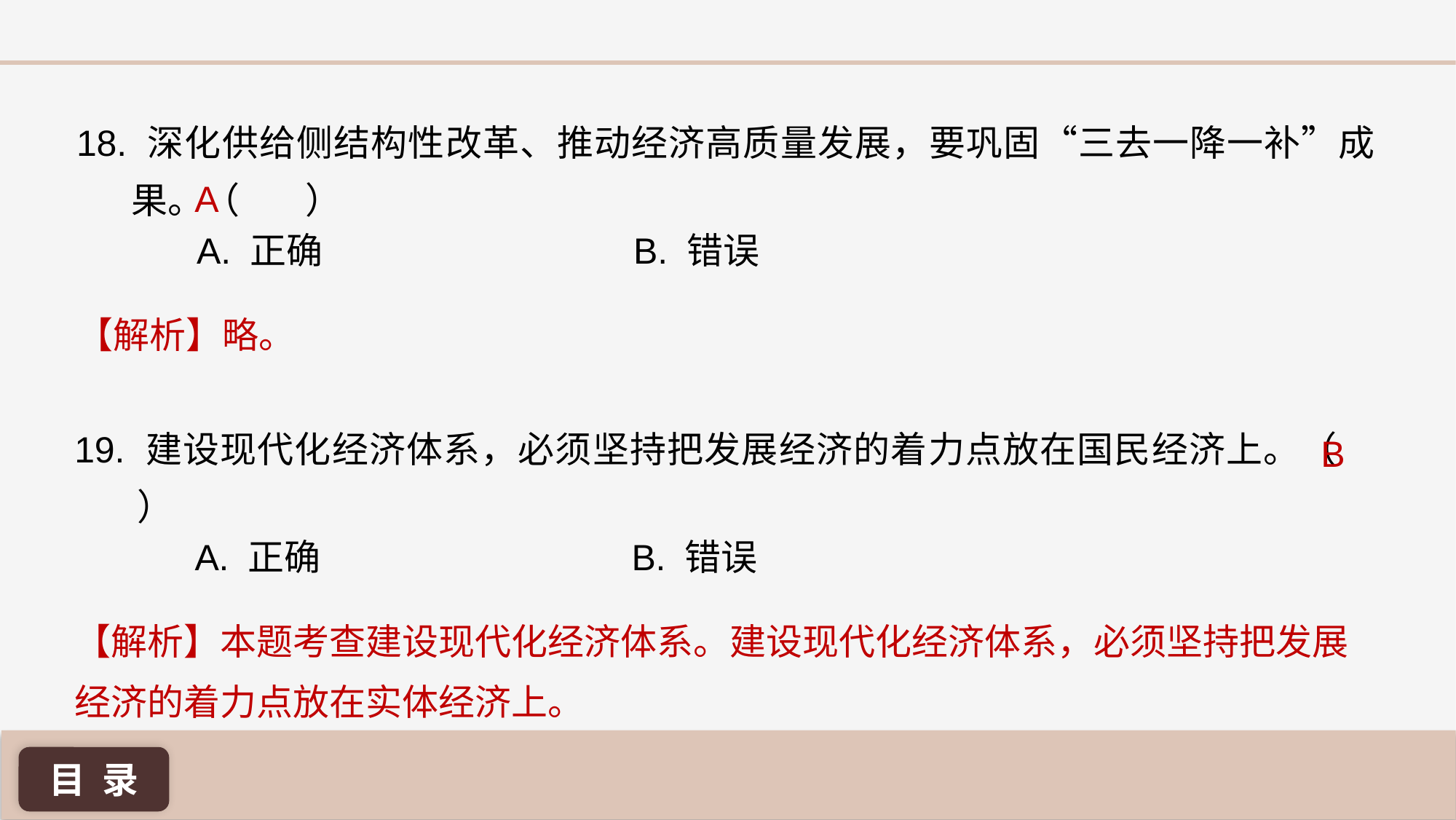

18. 深化供给侧结构性改革、推动经济高质量发展，要巩固“三去一降一补”成果。（        ）
A
A. 正确 			B. 错误
【解析】略。
19. 建设现代化经济体系，必须坚持把发展经济的着力点放在国民经济上。（      ）
B
A. 正确 			B. 错误
【解析】本题考查建设现代化经济体系。建设现代化经济体系，必须坚持把发展经济的着力点放在实体经济上。